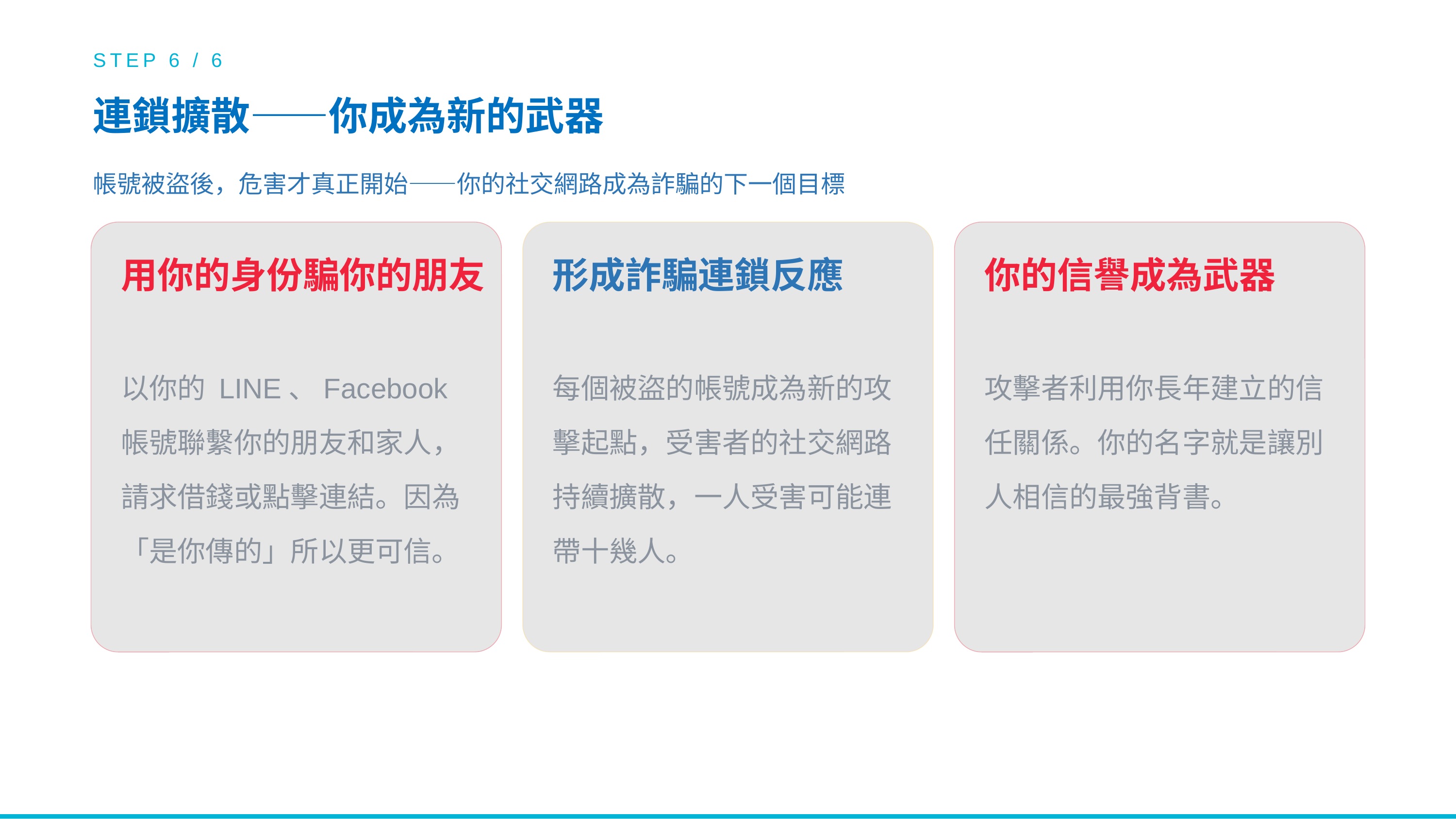

STEP 6 / 6
連鎖擴散——你成為新的武器
帳號被盜後，危害才真正開始——你的社交網路成為詐騙的下一個目標

用你的身份騙你的朋友
形成詐騙連鎖反應
你的信譽成為武器
以你的 LINE、Facebook 帳號聯繫你的朋友和家人，請求借錢或點擊連結。因為「是你傳的」所以更可信。
每個被盜的帳號成為新的攻擊起點，受害者的社交網路持續擴散，一人受害可能連帶十幾人。
攻擊者利用你長年建立的信任關係。你的名字就是讓別人相信的最強背書。